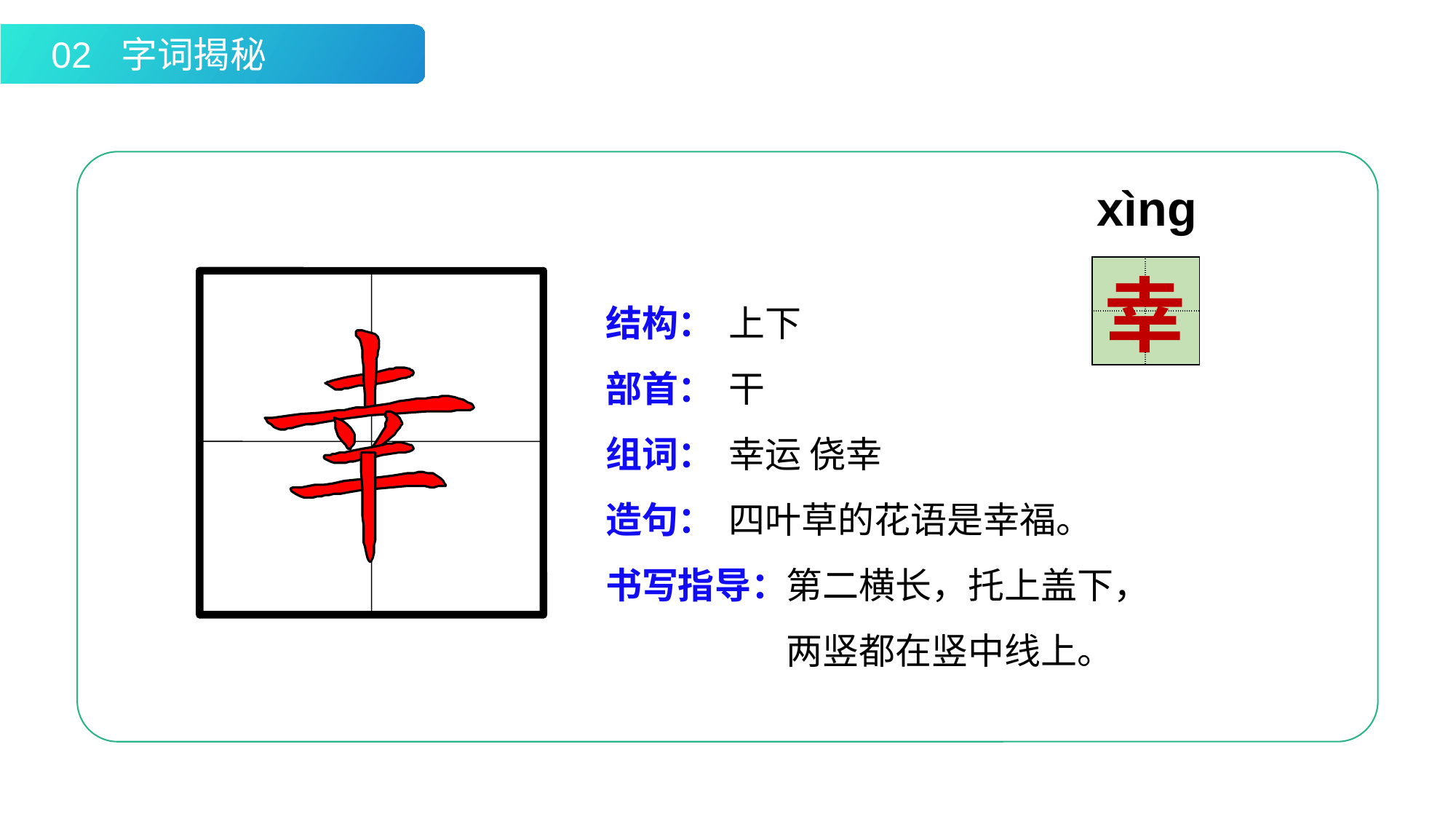

02  字词揭秘
xìnɡ
|  |  |
| --- | --- |
|  |  |
幸

结构：
部首：
组词：
造句：
书写指导：
上下
干
幸运 侥幸
四叶草的花语是幸福。
      第二横长，托上盖下，
      两竖都在竖中线上。